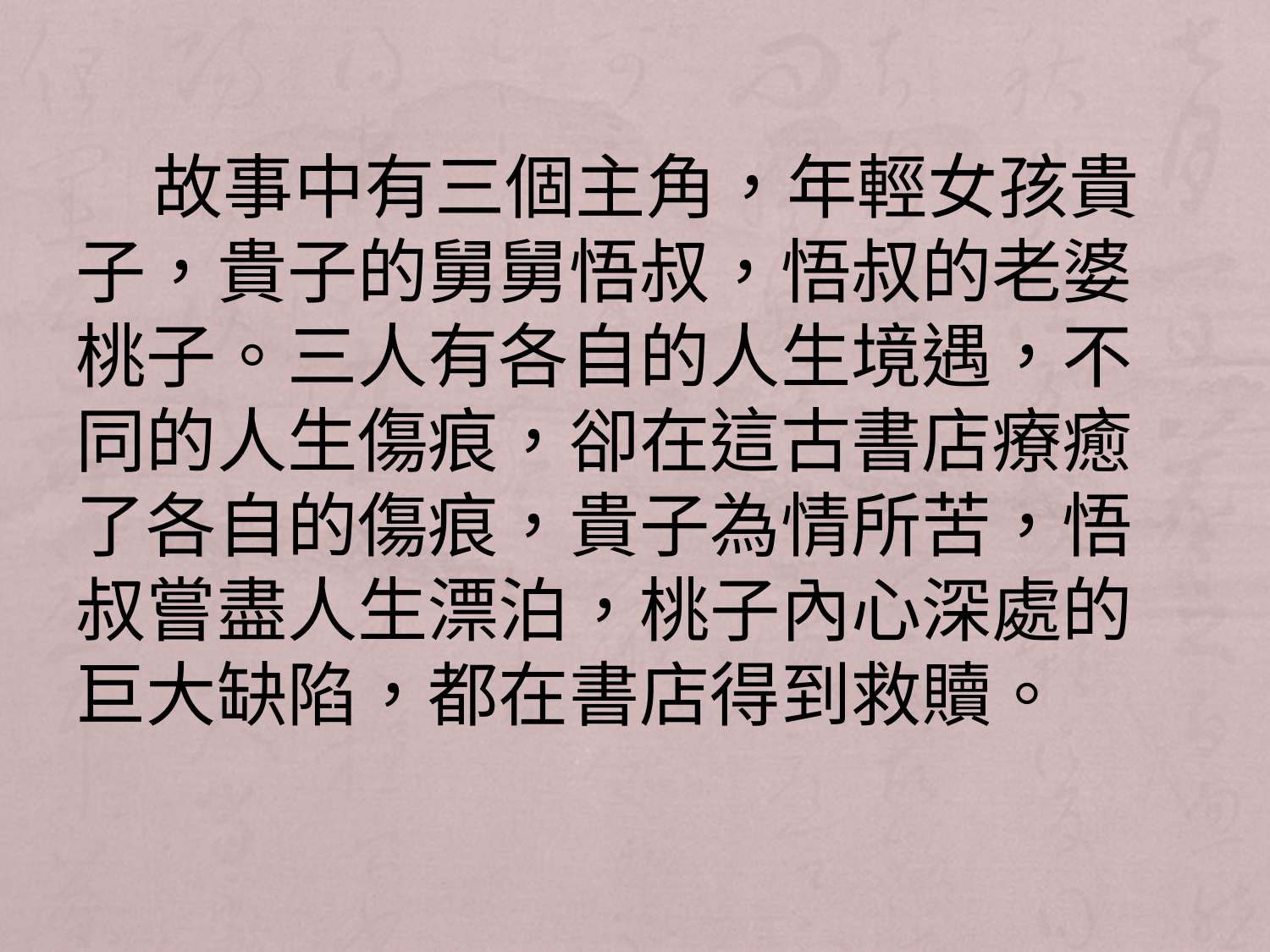

#
     故事中有三個主角，年輕女孩貴子，貴子的舅舅悟叔，悟叔的老婆桃子。三人有各自的人生境遇，不同的人生傷痕，卻在這古書店療癒了各自的傷痕，貴子為情所苦，悟叔嘗盡人生漂泊，桃子內心深處的巨大缺陷，都在書店得到救贖。